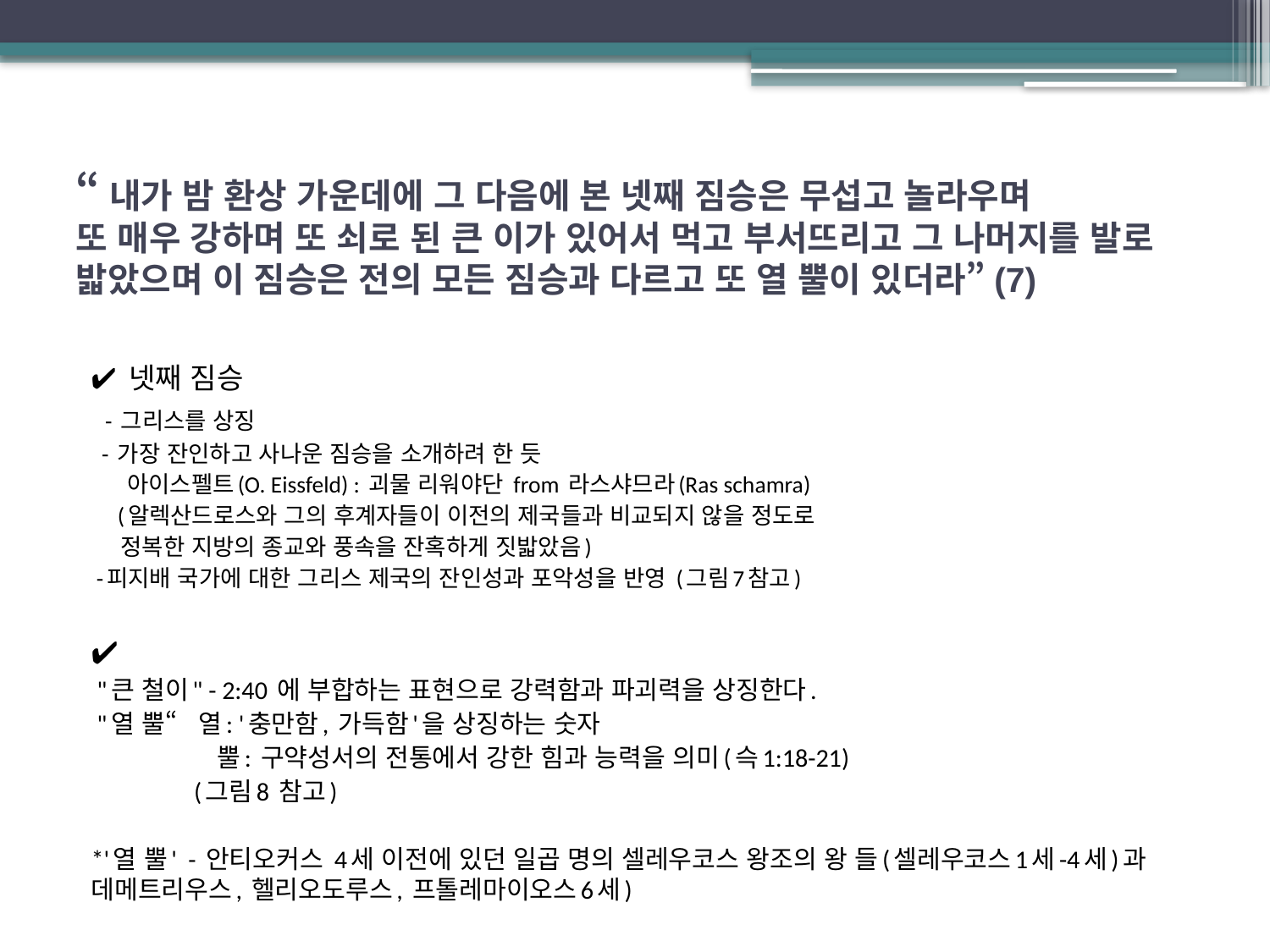

# “내가 밤 환상 가운데에 그 다음에 본 넷째 짐승은 무섭고 놀라우며 또 매우 강하며 또 쇠로 된 큰 이가 있어서 먹고 부서뜨리고 그 나머지를 발로 밟았으며 이 짐승은 전의 모든 짐승과 다르고 또 열 뿔이 있더라”(7)

✔ 넷째 짐승
  - 그리스를 상징
  - 가장 잔인하고 사나운 짐승을 소개하려 한 듯
     아이스펠트(O. Eissfeld) : 괴물 리워야단 from 라스샤므라(Ras schamra)
     (알렉산드로스와 그의 후계자들이 이전의 제국들과 비교되지 않을 정도로
    정복한 지방의 종교와 풍속을 잔혹하게 짓밟았음)
 -피지배 국가에 대한 그리스 제국의 잔인성과 포악성을 반영 (그림7참고)

✔
 "큰 철이" - 2:40 에 부합하는 표현으로 강력함과 파괴력을 상징한다.
 "열 뿔“   열: '충만함, 가득함'을 상징하는 숫자
                 뿔: 구약성서의 전통에서 강한 힘과 능력을 의미(슥1:18-21)
                  (그림8 참고)

*'열 뿔'  - 안티오커스 4세 이전에 있던 일곱 명의 셀레우코스 왕조의 왕 들(셀레우코스1세-4세)과 데메트리우스, 헬리오도루스, 프톨레마이오스6세)